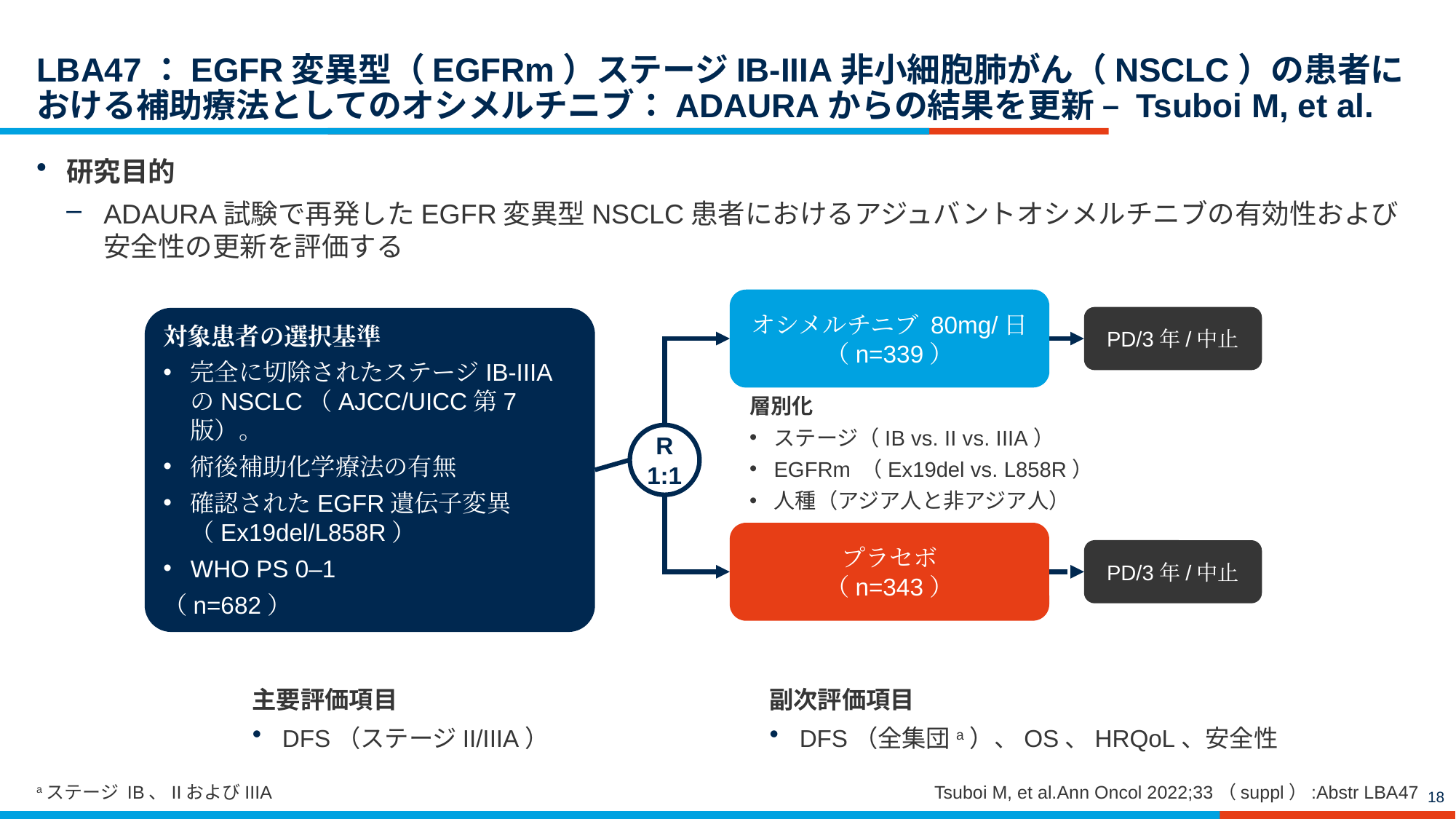

# LBA47：EGFR変異型（EGFRm）ステージIB-IIIA非小細胞肺がん（NSCLC）の患者における補助療法としてのオシメルチニブ：ADAURAからの結果を更新 – Tsuboi M, et al.
研究目的
ADAURA試験で再発したEGFR変異型NSCLC患者におけるアジュバントオシメルチニブの有効性および安全性の更新を評価する
オシメルチニブ 80mg/日 （n=339）
PD/3年/中止
対象患者の選択基準
完全に切除されたステージIB-IIIAのNSCLC（AJCC/UICC第7版）。
術後補助化学療法の有無
確認されたEGFR遺伝子変異
（Ex19del/L858R）
WHO PS 0–1
（n=682）
層別化
ステージ（IB vs. II vs. IIIA）
EGFRm （Ex19del vs. L858R）
人種（アジア人と非アジア人）
R
1:1
プラセボ
（n=343）
PD/3年/中止
主要評価項目
DFS（ステージII/IIIA）
副次評価項目
DFS（全集団a）、OS、HRQoL、安全性
aステージ IB、IIおよびIIIA
Tsuboi M, et al.Ann Oncol 2022;33（suppl）:Abstr LBA47